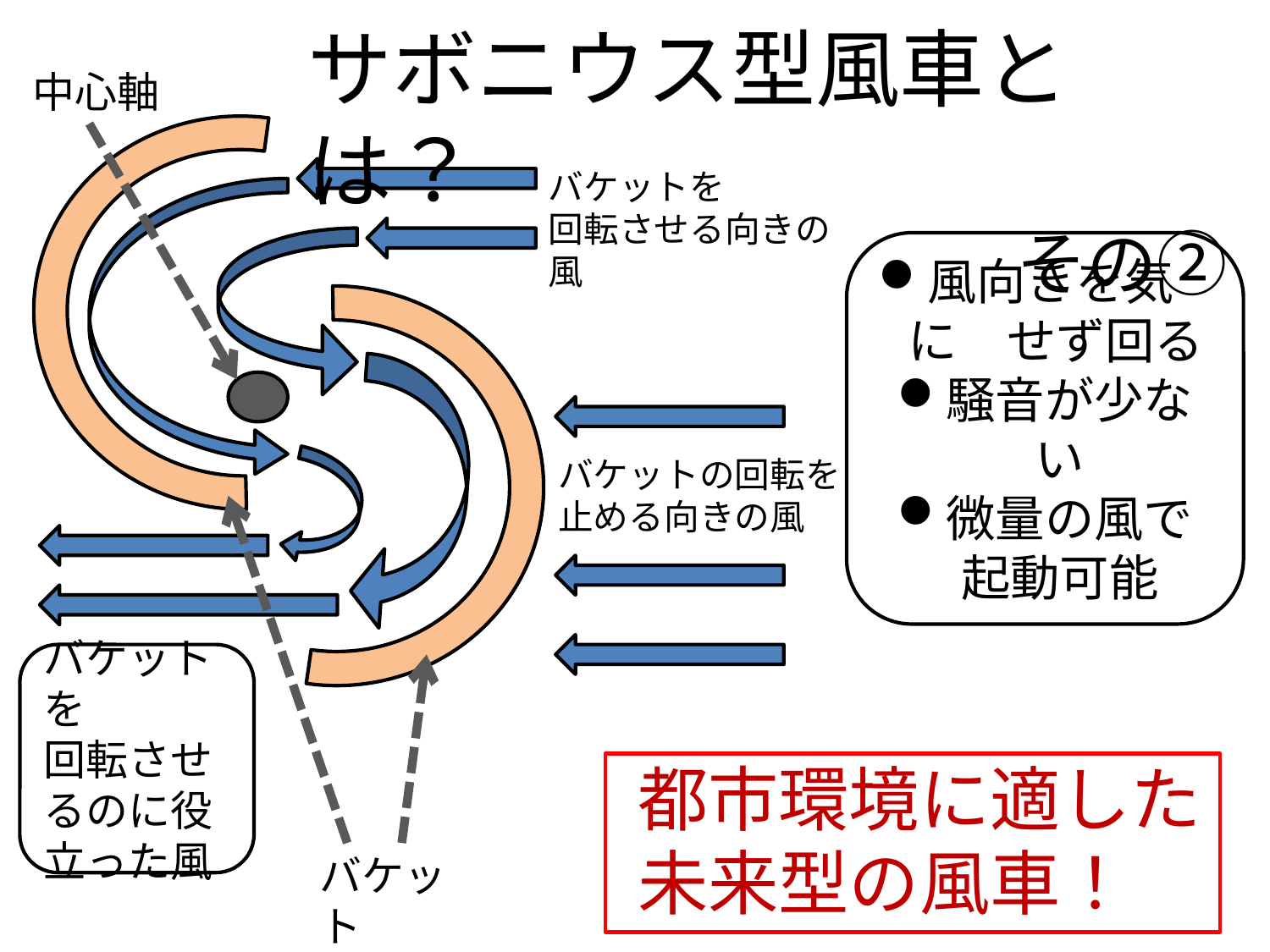

サボニウス型風車とは？
その②
中心軸

バケットを
回転させる向きの風

風向きを気に　せず回る
騒音が少ない
微量の風で起動可能

バケットの回転を
止める向きの風

バケットを
回転させるのに役立った風
都市環境に適した
未来型の風車！

バケット